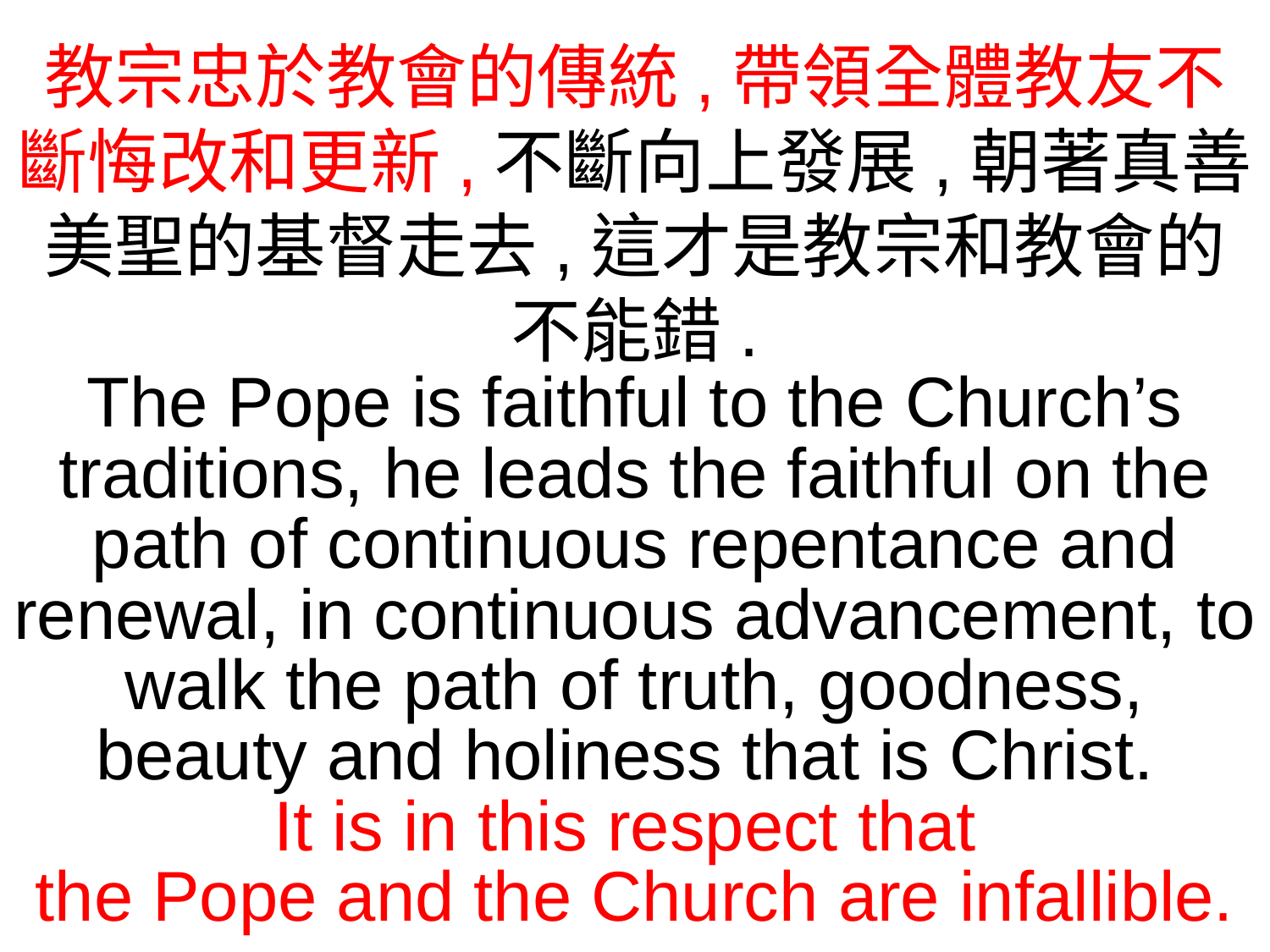

教宗忠於教會的傳統,帶領全體教友不斷悔改和更新,不斷向上發展,朝著真善美聖的基督走去,這才是教宗和教會的不能錯.
The Pope is faithful to the Church’s traditions, he leads the faithful on the path of continuous repentance and renewal, in continuous advancement, to walk the path of truth, goodness, beauty and holiness that is Christ.
It is in this respect that
the Pope and the Church are infallible.
  請點讚,留言,轉發